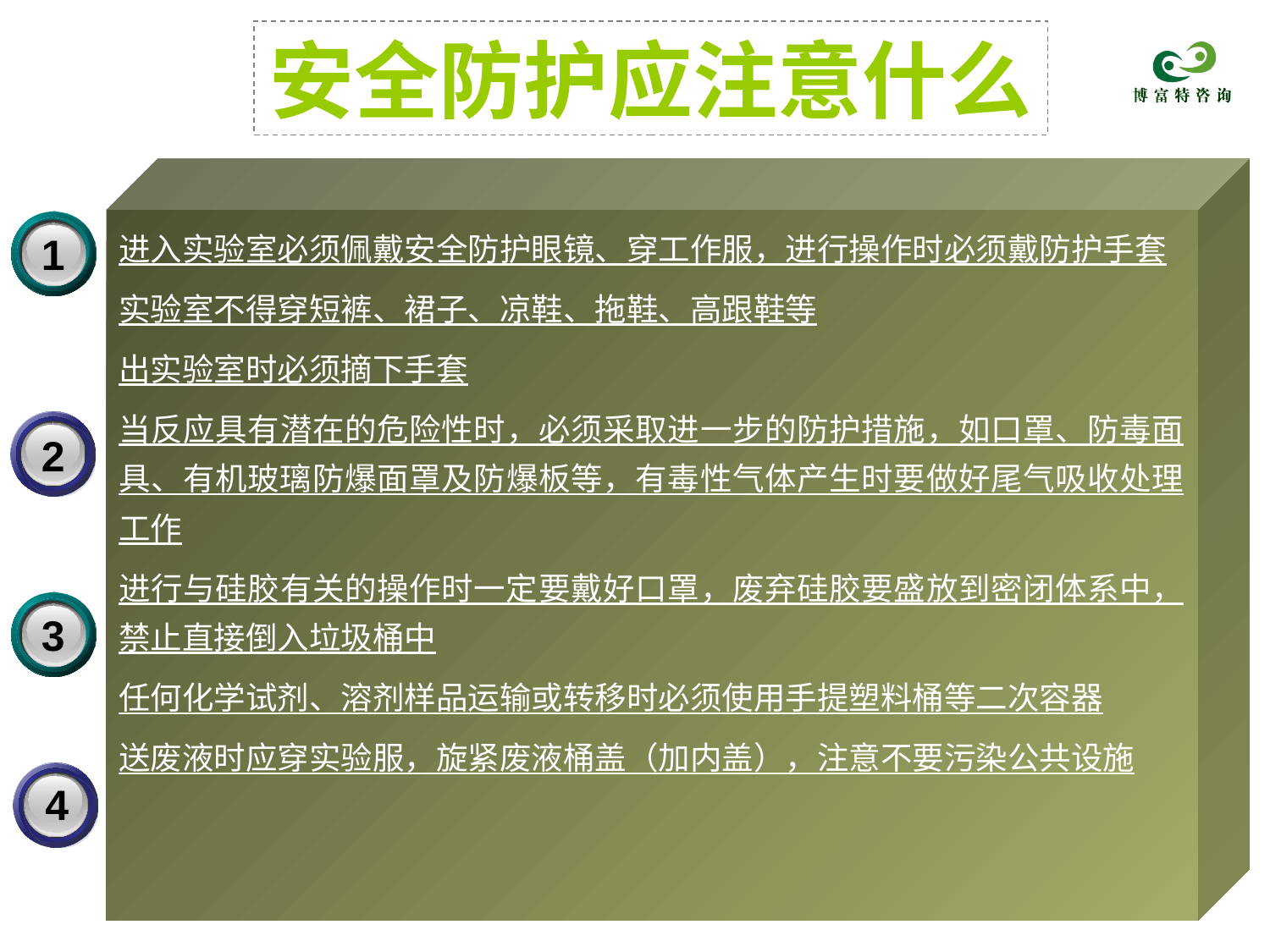

安全防护应注意什么

3

1
进入实验室必须佩戴安全防护眼镜、穿工作服，进行操作时必须戴防护手套
实验室不得穿短裤、裙子、凉鞋、拖鞋、高跟鞋等
出实验室时必须摘下手套
当反应具有潜在的危险性时，必须采取进一步的防护措施，如口罩、防毒面具、有机玻璃防爆面罩及防爆板等，有毒性气体产生时要做好尾气吸收处理工作
进行与硅胶有关的操作时一定要戴好口罩，废弃硅胶要盛放到密闭体系中，禁止直接倒入垃圾桶中
任何化学试剂、溶剂样品运输或转移时必须使用手提塑料桶等二次容器
送废液时应穿实验服，旋紧废液桶盖（加内盖），注意不要污染公共设施

2

3

3

4